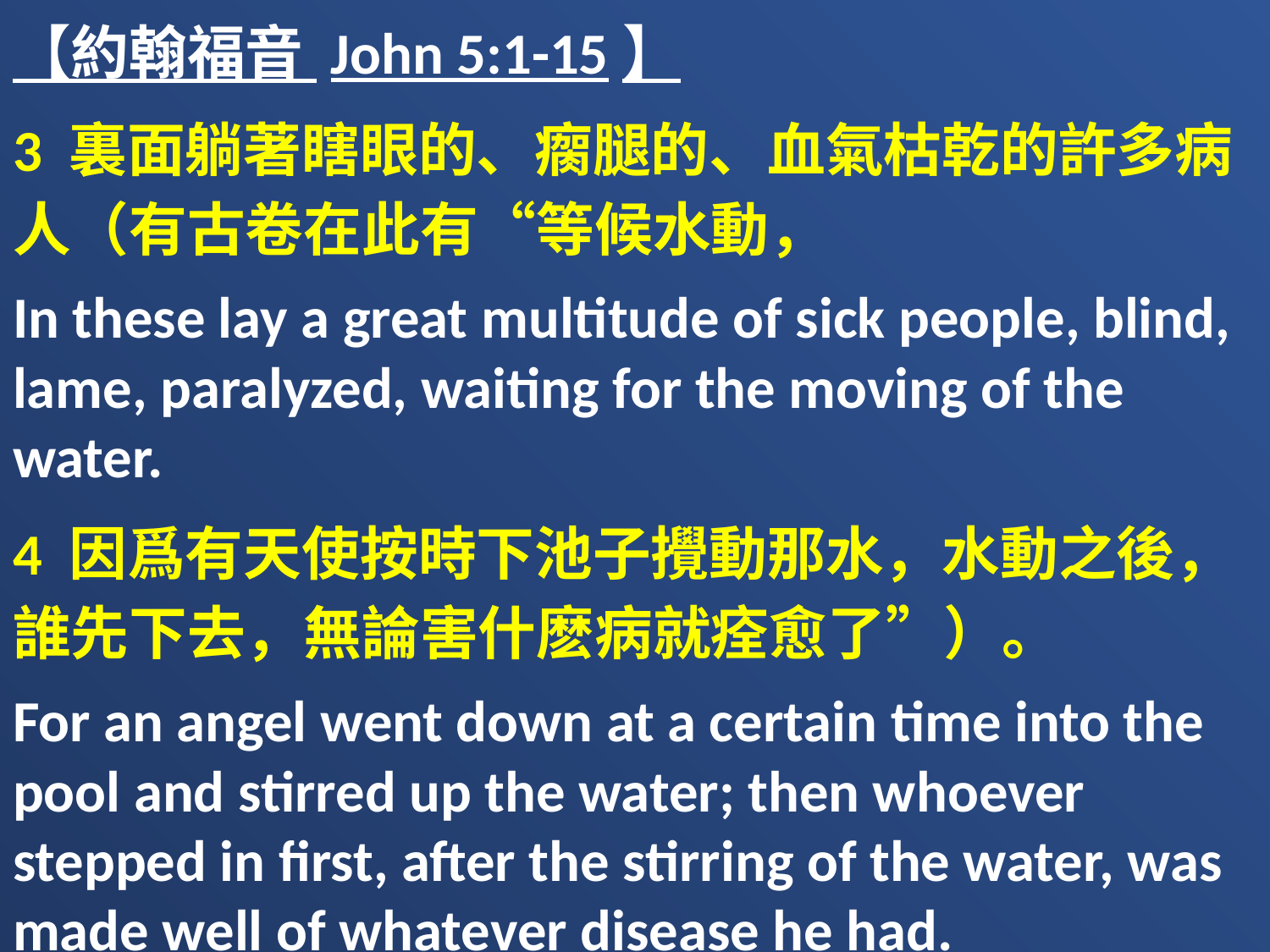

【約翰福音 John 5:1-15】
3 裏面躺著瞎眼的、瘸腿的、血氣枯乾的許多病人（有古卷在此有“等候水動，
In these lay a great multitude of sick people, blind, lame, paralyzed, waiting for the moving of the water.
4 因爲有天使按時下池子攪動那水，水動之後，誰先下去，無論害什麽病就痊愈了”）。
For an angel went down at a certain time into the pool and stirred up the water; then whoever stepped in first, after the stirring of the water, was made well of whatever disease he had.